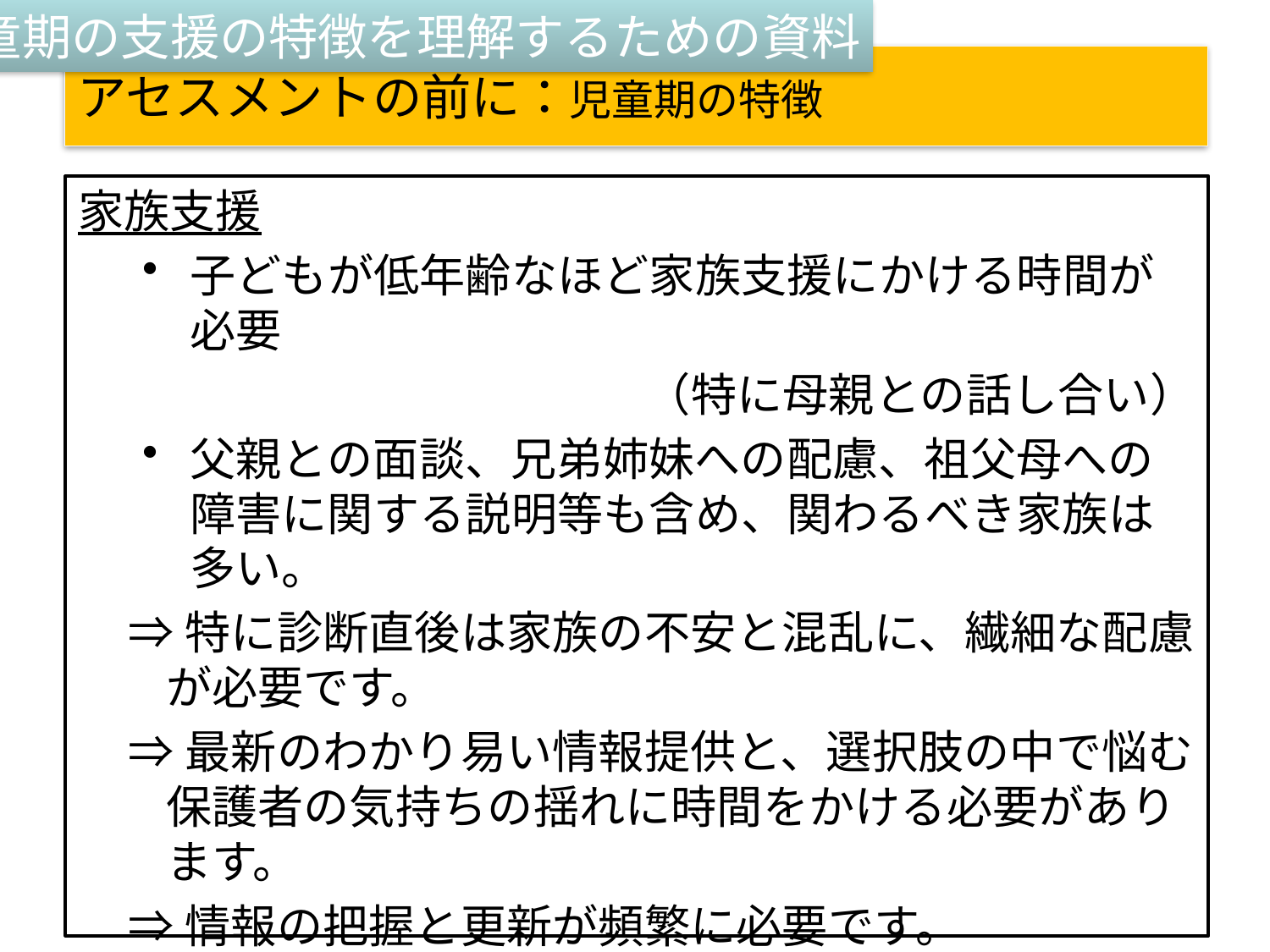

③児童期の支援の特徴を理解するための資料
# アセスメントの前に：児童期の特徴
家族支援
子どもが低年齢なほど家族支援にかける時間が必要
（特に母親との話し合い）
父親との面談、兄弟姉妹への配慮、祖父母への障害に関する説明等も含め、関わるべき家族は多い。
⇒特に診断直後は家族の不安と混乱に、繊細な配慮が必要です。
⇒最新のわかり易い情報提供と、選択肢の中で悩む保護者の気持ちの揺れに時間をかける必要があります。
⇒情報の把握と更新が頻繁に必要です。